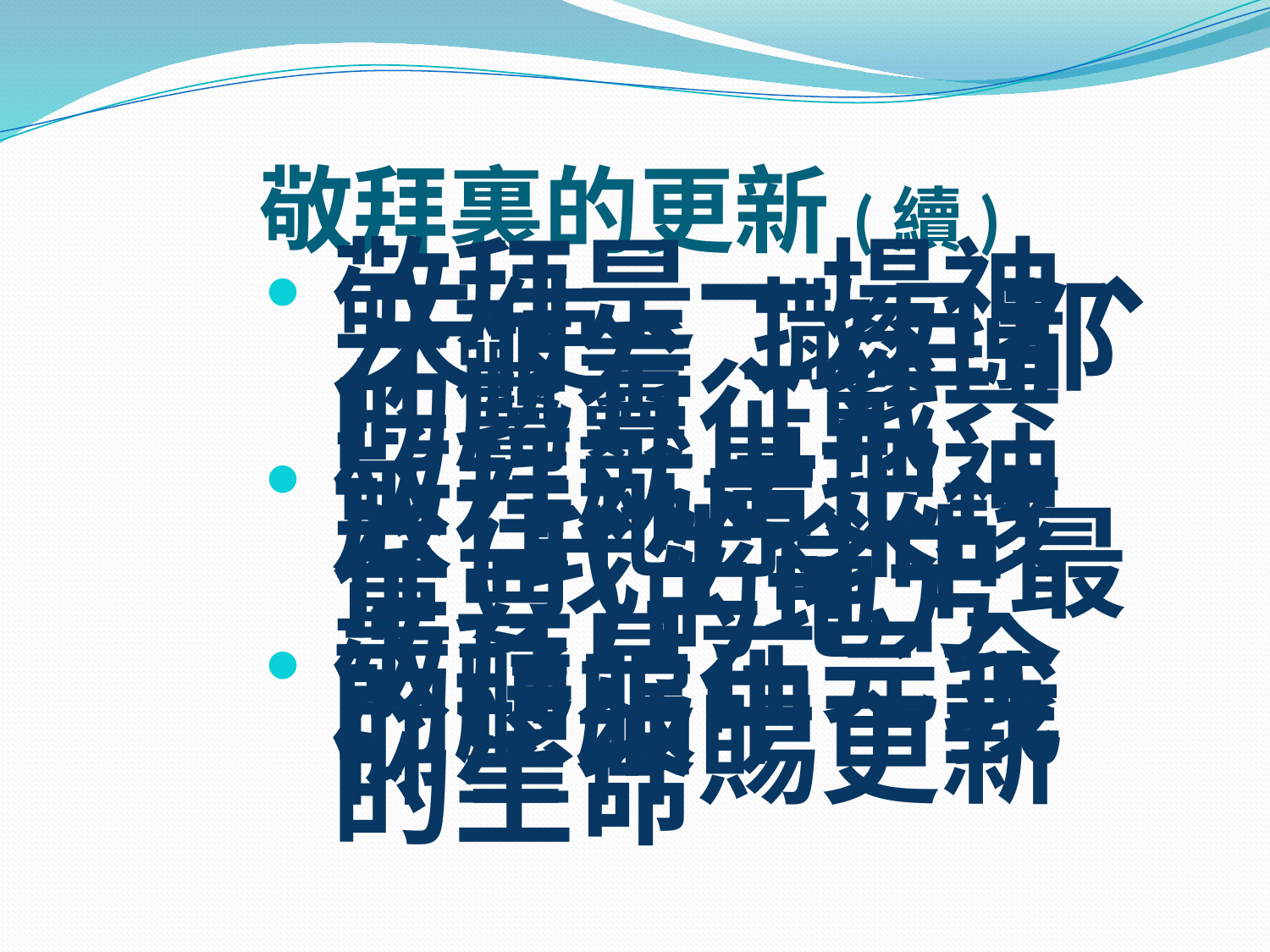

# 敬拜裏的更新(續)
敬拜是一場神、 天使、 撒旦都在觀看、參與的屬靈征戰
敬拜就是把神放在祂原來該在(我生命中最重要)的地方
敬拜是在完全的順服中、我仰望神賜更新的生命